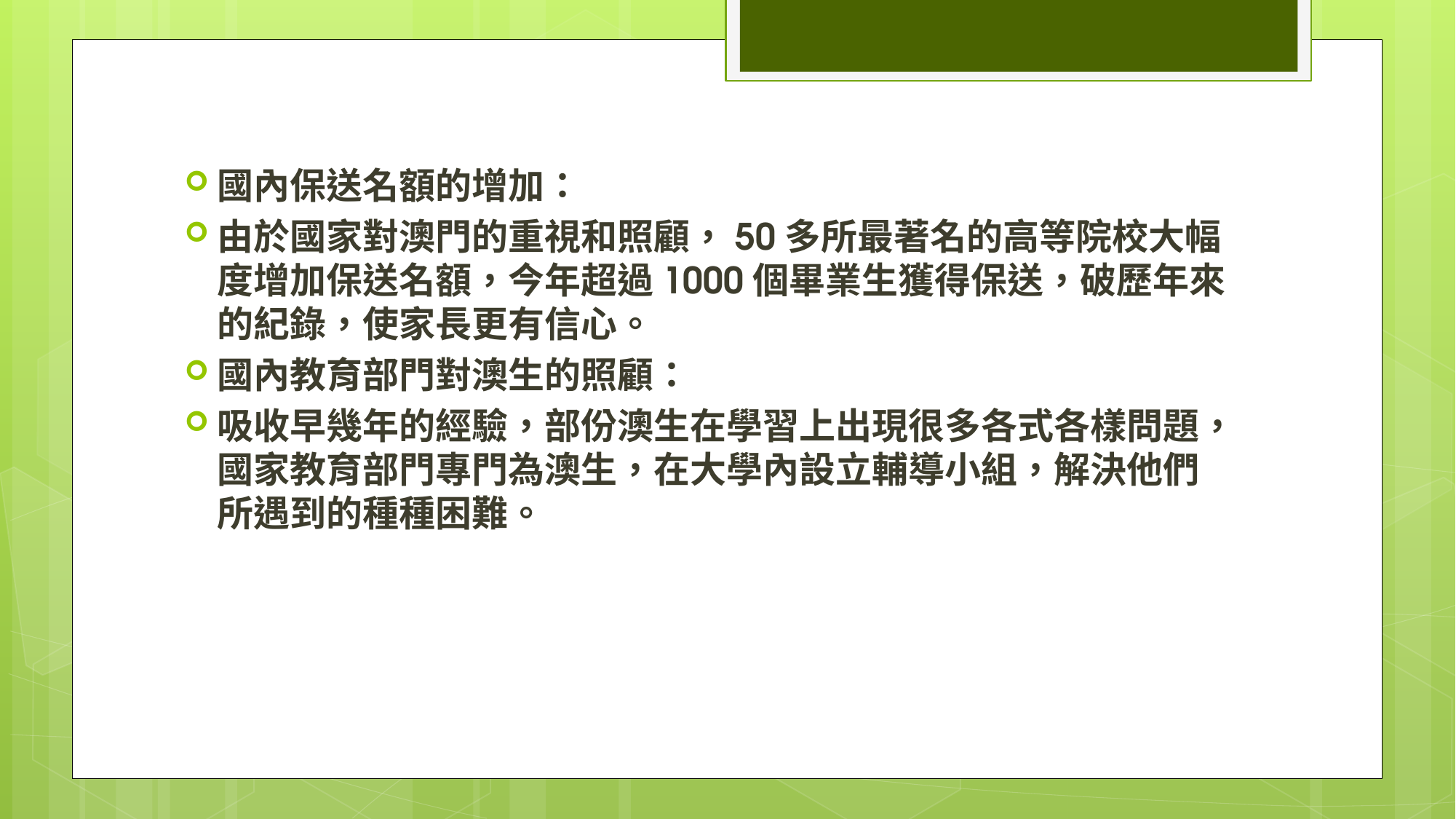

#
國內保送名額的增加：
由於國家對澳門的重視和照顧，50多所最著名的高等院校大幅度增加保送名額，今年超過1000個畢業生獲得保送，破歷年來的紀錄，使家長更有信心。
國內教育部門對澳生的照顧：
吸收早幾年的經驗，部份澳生在學習上出現很多各式各樣問題，國家教育部門專門為澳生，在大學內設立輔導小組，解決他們所遇到的種種困難。